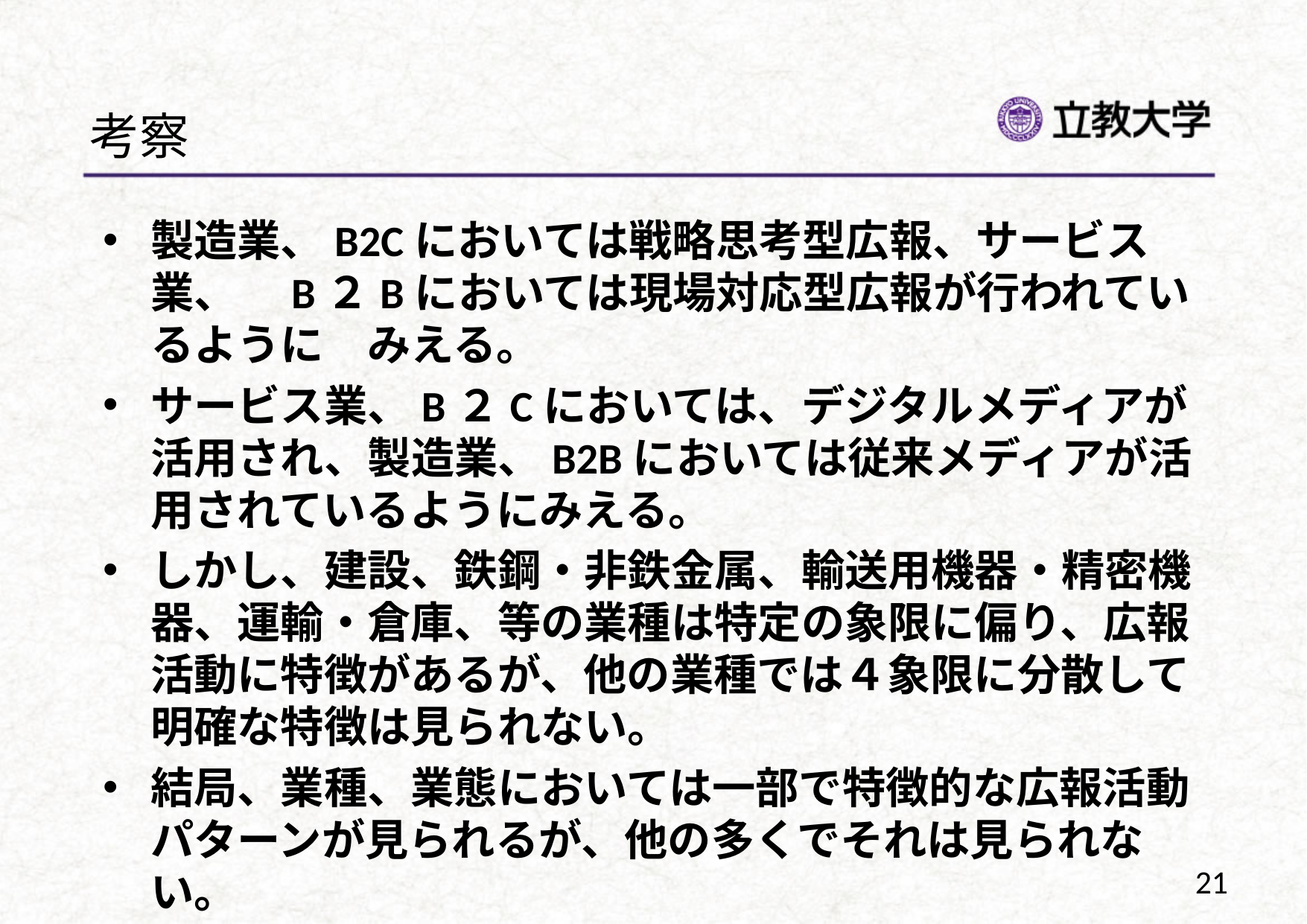

# 考察
製造業、B2Cにおいては戦略思考型広報、サービス業、　B２Bにおいては現場対応型広報が行われているように　みえる。
サービス業、B２Cにおいては、デジタルメディアが活用され、製造業、B2Bにおいては従来メディアが活用されているようにみえる。
しかし、建設、鉄鋼・非鉄金属、輸送用機器・精密機器、運輸・倉庫、等の業種は特定の象限に偏り、広報活動に特徴があるが、他の業種では４象限に分散して明確な特徴は見られない。
結局、業種、業態においては一部で特徴的な広報活動パターンが見られるが、他の多くでそれは見られない。
21